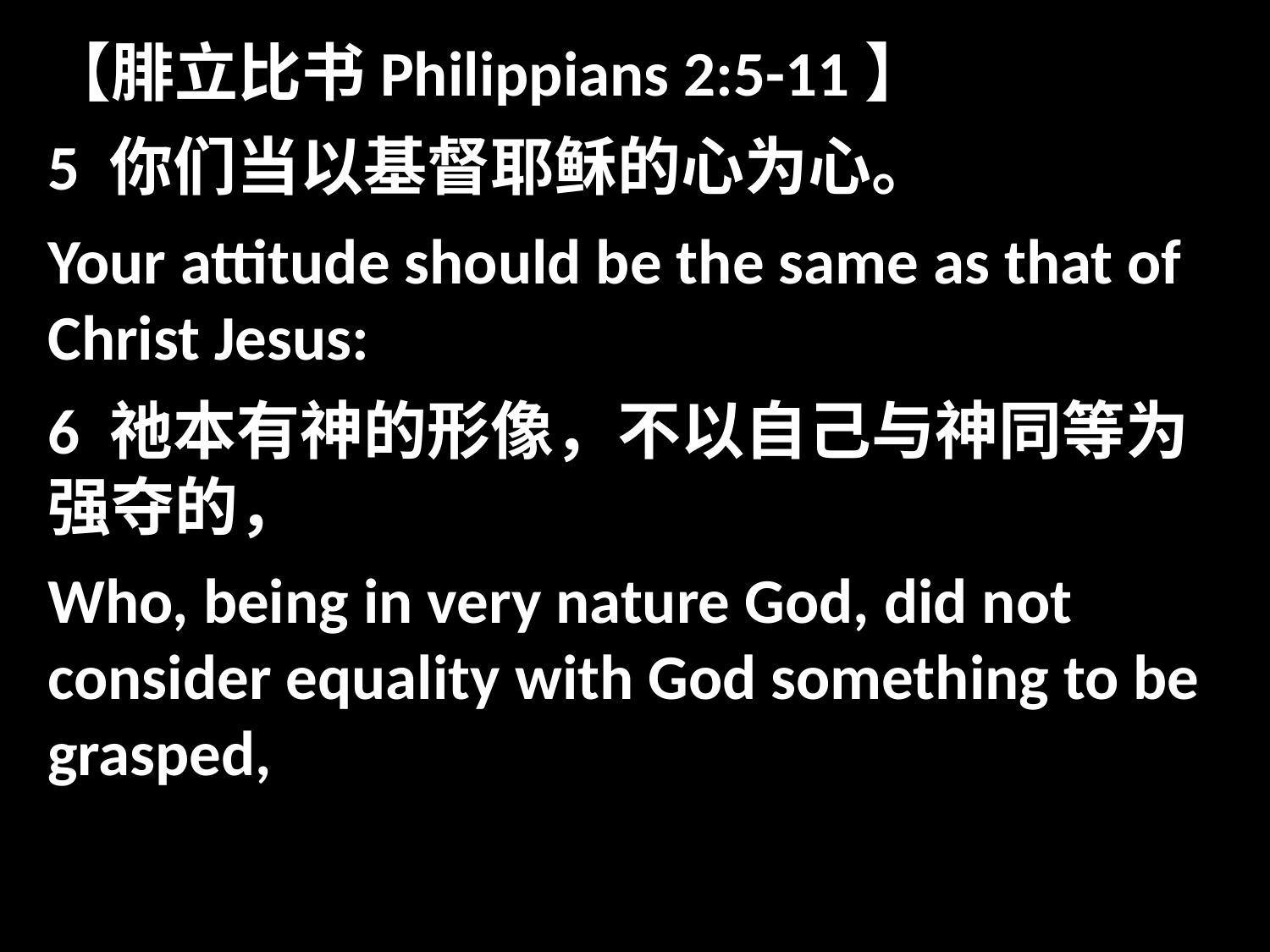

【腓立比书Philippians 2:5-11】
5 你们当以基督耶稣的心为心。
Your attitude should be the same as that of Christ Jesus:
6 祂本有神的形像，不以自己与神同等为强夺的，
Who, being in very nature God, did not consider equality with God something to be grasped,